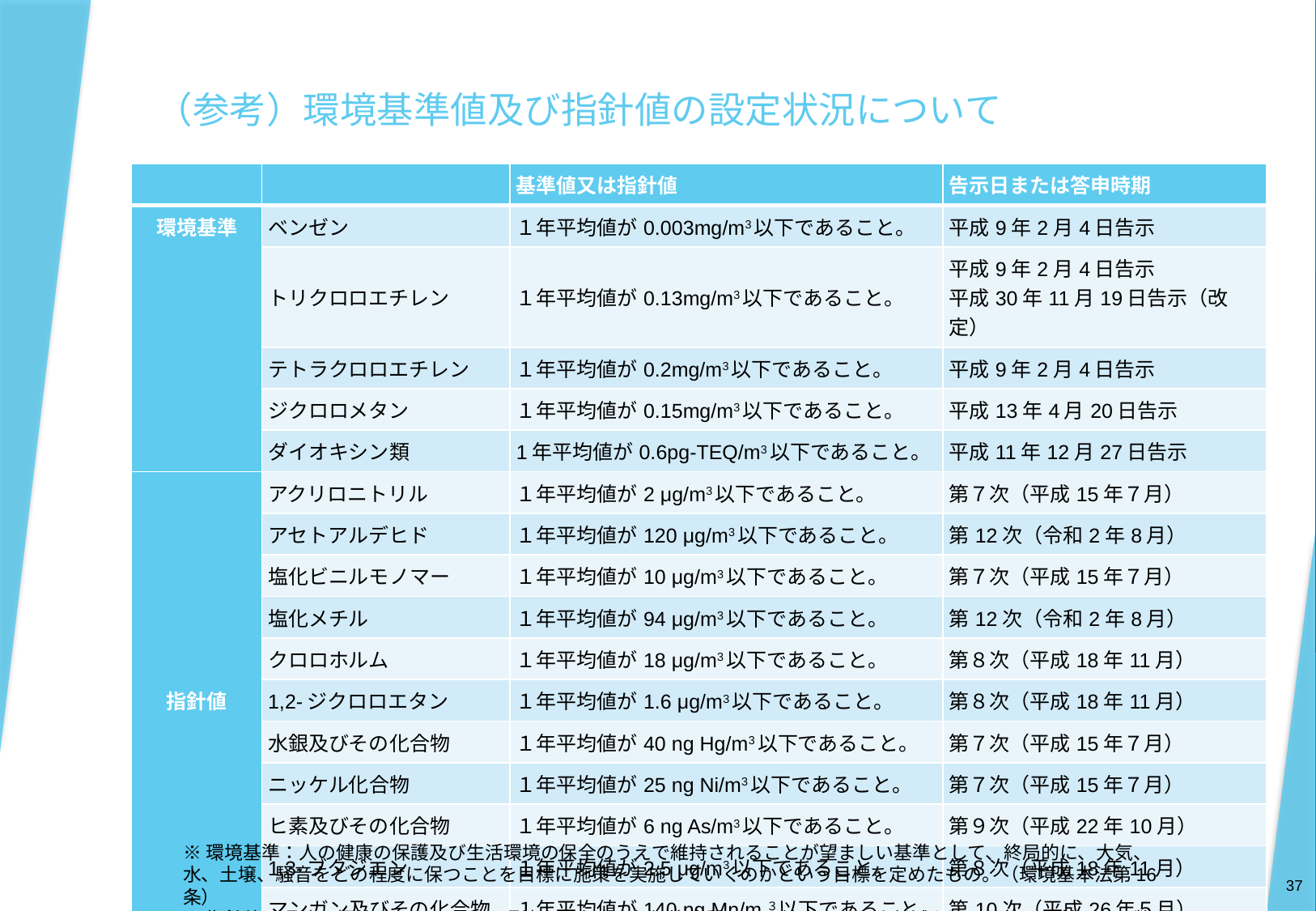

# （参考）環境基準値及び指針値の設定状況について
|  |  | 基準値又は指針値 | 告示日または答申時期 |
| --- | --- | --- | --- |
| 環境基準 | ベンゼン | １年平均値が0.003mg/m3以下であること。 | 平成9年2月4日告示 |
|  | トリクロロエチレン | １年平均値が0.13mg/m3以下であること。 | 平成9年2月4日告示 平成30年11月19日告示（改定） |
|  | テトラクロロエチレン | １年平均値が0.2mg/m3以下であること。 | 平成9年2月4日告示 |
|  | ジクロロメタン | １年平均値が0.15mg/m3以下であること。 | 平成13年4月20日告示 |
|  | ダイオキシン類 | 1年平均値が0.6pg-TEQ/m3以下であること。 | 平成11年12月27日告示 |
| 指針値 | アクリロニトリル | １年平均値が2 μg/m3以下であること。 | 第７次（平成15年７月） |
|  | アセトアルデヒド | １年平均値が120 μg/m3以下であること。 | 第12次（令和2年8月） |
|  | 塩化ビニルモノマー | １年平均値が10 μg/m3以下であること。 | 第７次（平成15年７月） |
|  | 塩化メチル | １年平均値が94 μg/m3以下であること。 | 第12次（令和2年8月） |
|  | クロロホルム | １年平均値が18 μg/m3以下であること。 | 第８次（平成18年11月） |
|  | 1,2-ジクロロエタン | １年平均値が1.6 μg/m3以下であること。 | 第８次（平成18年11月） |
|  | 水銀及びその化合物 | １年平均値が40 ng Hg/m3以下であること。 | 第７次（平成15年７月） |
|  | ニッケル化合物 | １年平均値が25 ng Ni/m3以下であること。 | 第７次（平成15年７月） |
|  | ヒ素及びその化合物 | １年平均値が6 ng As/m3以下であること。 | 第９次（平成22年10月） |
|  | 1,3-ブタジエン | １年平均値が2.5 μg/m3以下であること。 | 第８次（平成18年11月） |
|  | マンガン及びその化合物 | １年平均値が140 ng Mn/m３以下であること。 | 第10次（平成26年５月） |

※環境基準：人の健康の保護及び生活環境の保全のうえで維持されることが望ましい基準として、終局的に、大気、水、土壌、騒音をどの程度に保つことを目標に施策を実施していくのかという目標を定めたもの。（環境基本法第16条）
※指針値：環境目標値の一つとして、環境中の有害大気汚染物質による健康リスクの低減を図るための指針となる数値。
37